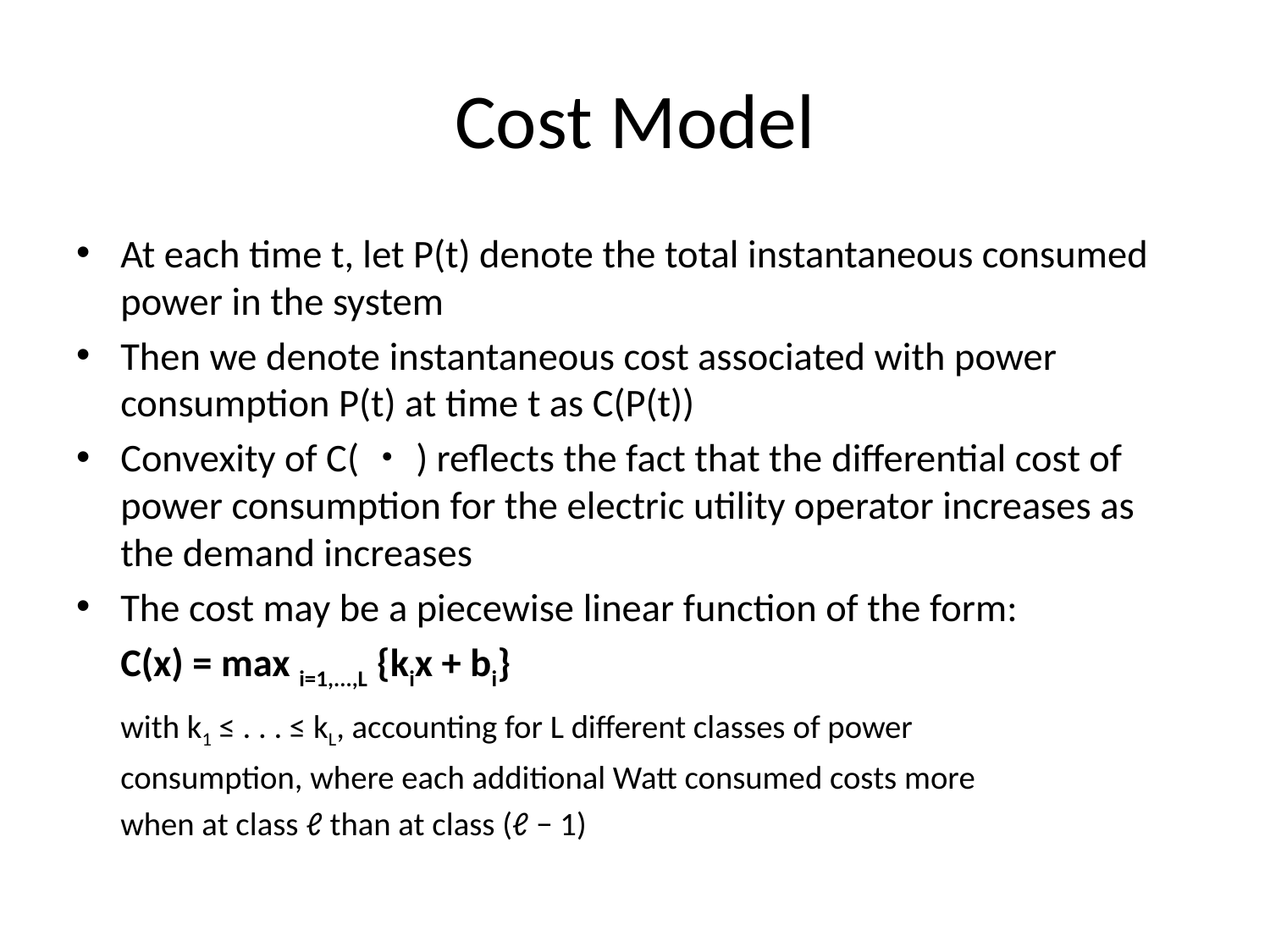

# Cost Model
At each time t, let P(t) denote the total instantaneous consumed power in the system
Then we denote instantaneous cost associated with power consumption P(t) at time t as C(P(t))
Convexity of C(・) reflects the fact that the differential cost of power consumption for the electric utility operator increases as the demand increases
The cost may be a piecewise linear function of the form:
	C(x) = max i=1,...,L {kix + bi}
	with k1 ≤ . . . ≤ kL, accounting for L different classes of power
	consumption, where each additional Watt consumed costs more
	when at class ℓ than at class (ℓ − 1)